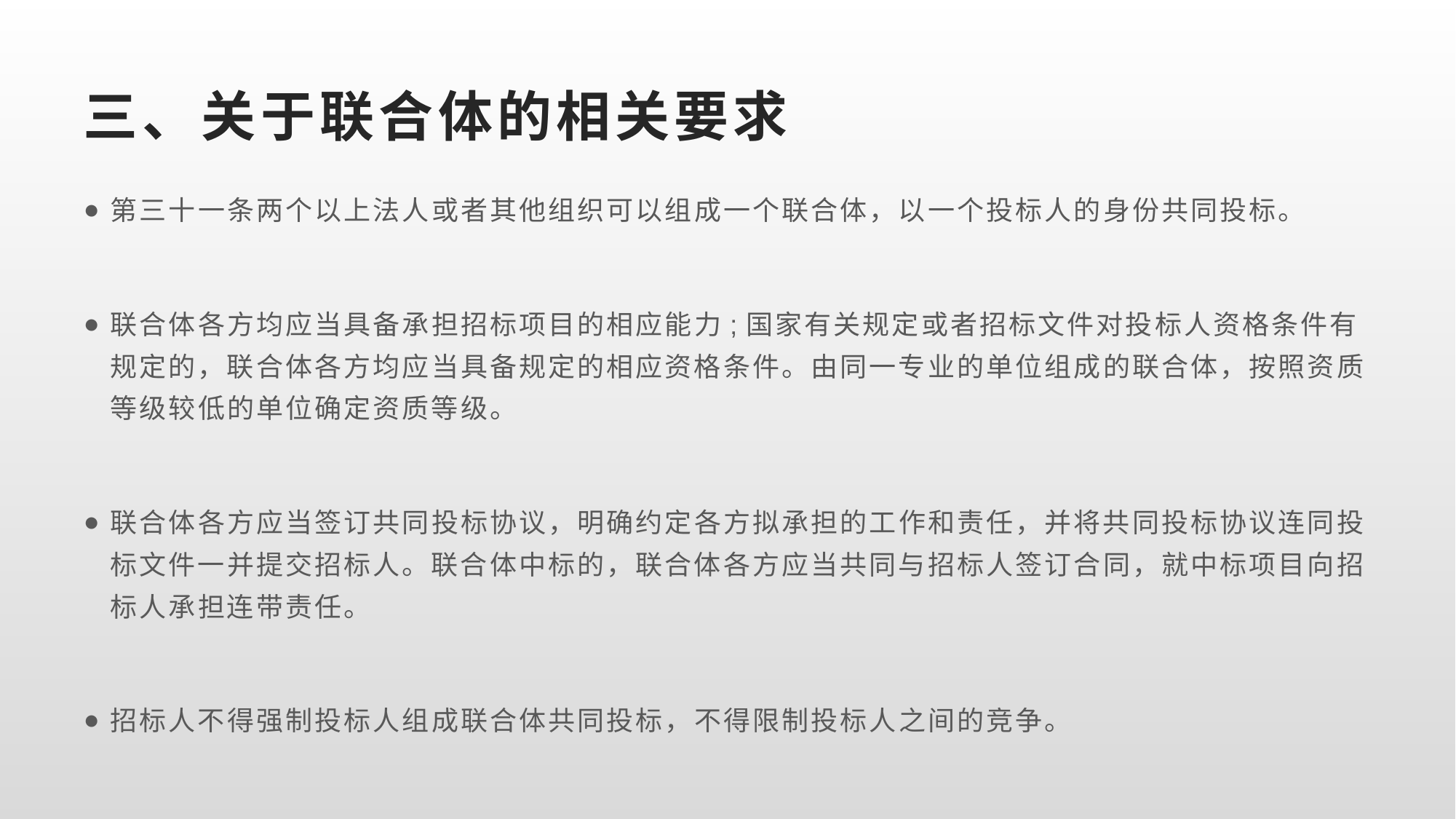

# 三、关于联合体的相关要求
第三十一条两个以上法人或者其他组织可以组成一个联合体，以一个投标人的身份共同投标。

联合体各方均应当具备承担招标项目的相应能力;国家有关规定或者招标文件对投标人资格条件有规定的，联合体各方均应当具备规定的相应资格条件。由同一专业的单位组成的联合体，按照资质等级较低的单位确定资质等级。

联合体各方应当签订共同投标协议，明确约定各方拟承担的工作和责任，并将共同投标协议连同投标文件一并提交招标人。联合体中标的，联合体各方应当共同与招标人签订合同，就中标项目向招标人承担连带责任。

招标人不得强制投标人组成联合体共同投标，不得限制投标人之间的竞争。